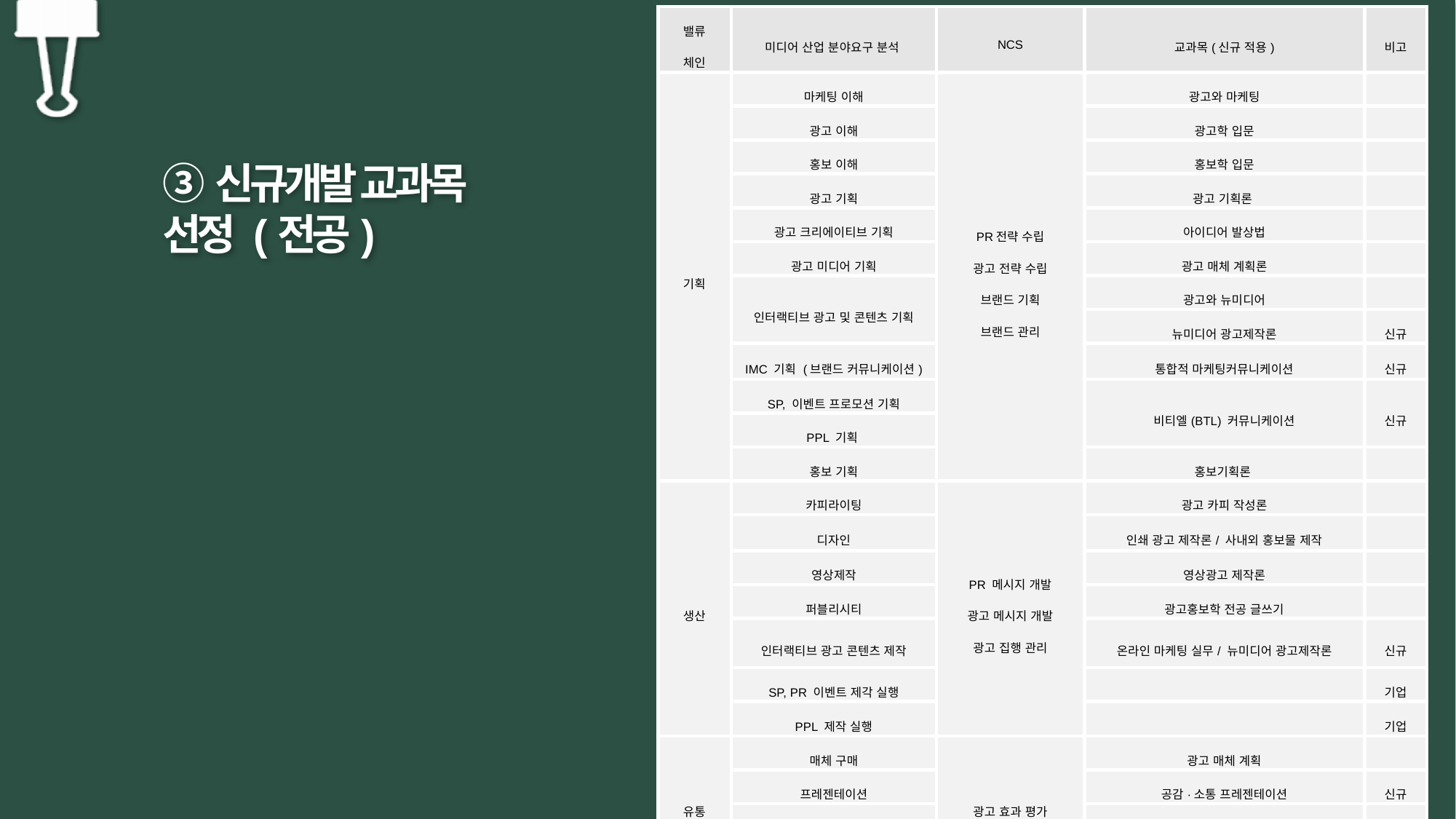

| 밸류 체인 | 미디어 산업 분야요구 분석 | NCS | 교과목(신규 적용) | 비고 |
| --- | --- | --- | --- | --- |
| 기획 | 마케팅 이해 | PR전략 수립 광고 전략 수립 브랜드 기획 브랜드 관리 | 광고와 마케팅 |  |
|  | 광고 이해 |  | 광고학 입문 |  |
|  | 홍보 이해 |  | 홍보학 입문 |  |
|  | 광고 기획 |  | 광고 기획론 |  |
|  | 광고 크리에이티브 기획 |  | 아이디어 발상법 |  |
|  | 광고 미디어 기획 |  | 광고 매체 계획론 |  |
|  | 인터랙티브 광고 및 콘텐츠 기획 |  | 광고와 뉴미디어 |  |
|  |  |  | 뉴미디어 광고제작론 | 신규 |
|  | IMC 기획 (브랜드 커뮤니케이션) |  | 통합적 마케팅커뮤니케이션 | 신규 |
|  | SP, 이벤트 프로모션 기획 |  | 비티엘(BTL) 커뮤니케이션 | 신규 |
|  | PPL 기획 |  |  |  |
|  | 홍보 기획 |  | 홍보기획론 |  |
| 생산 | 카피라이팅 | PR 메시지 개발 광고 메시지 개발 광고 집행 관리 | 광고 카피 작성론 |  |
|  | 디자인 |  | 인쇄 광고 제작론/ 사내외 홍보물 제작 |  |
|  | 영상제작 |  | 영상광고 제작론 |  |
|  | 퍼블리시티 |  | 광고홍보학 전공 글쓰기 |  |
|  | 인터랙티브 광고 콘텐츠 제작 |  | 온라인 마케팅 실무/ 뉴미디어 광고제작론 | 신규 |
|  | SP, PR 이벤트 제각 실행 |  |  | 기업 |
|  | PPL 제작 실행 |  |  | 기업 |
| 유통 | 매체 구매 | 광고 효과 평가 | 광고 매체 계획 |  |
|  | 프레젠테이션 |  | 공감·소통 프레젠테이션 | 신규 |
|  | 통합커뮤니케이션 |  | 캠페인 효과 분석론 | 신규 |
|  | 광고홍보 비즈니스 |  |  |  |
| 소비 | 소비자 행동 이해 | X | 소비자 행동론 |  |
|  | (대중) 문화의 이해 |  | 광고와 인문학 | 신규 |
③신규개발 교과목
선정 (전공)